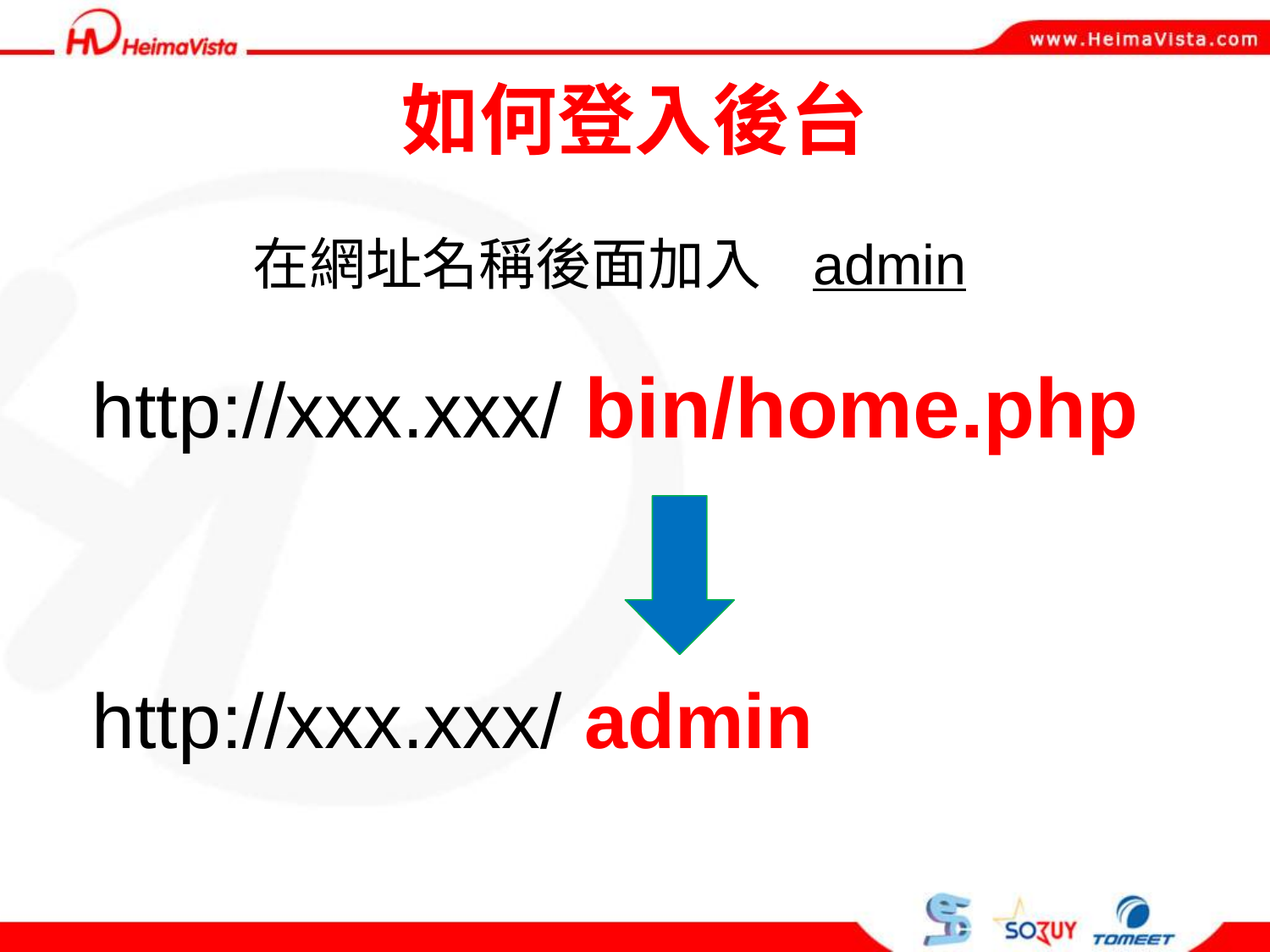

# 如何登入後台
在網址名稱後面加入   admin
http://xxx.xxx/ bin/home.php

http://xxx.xxx/ admin